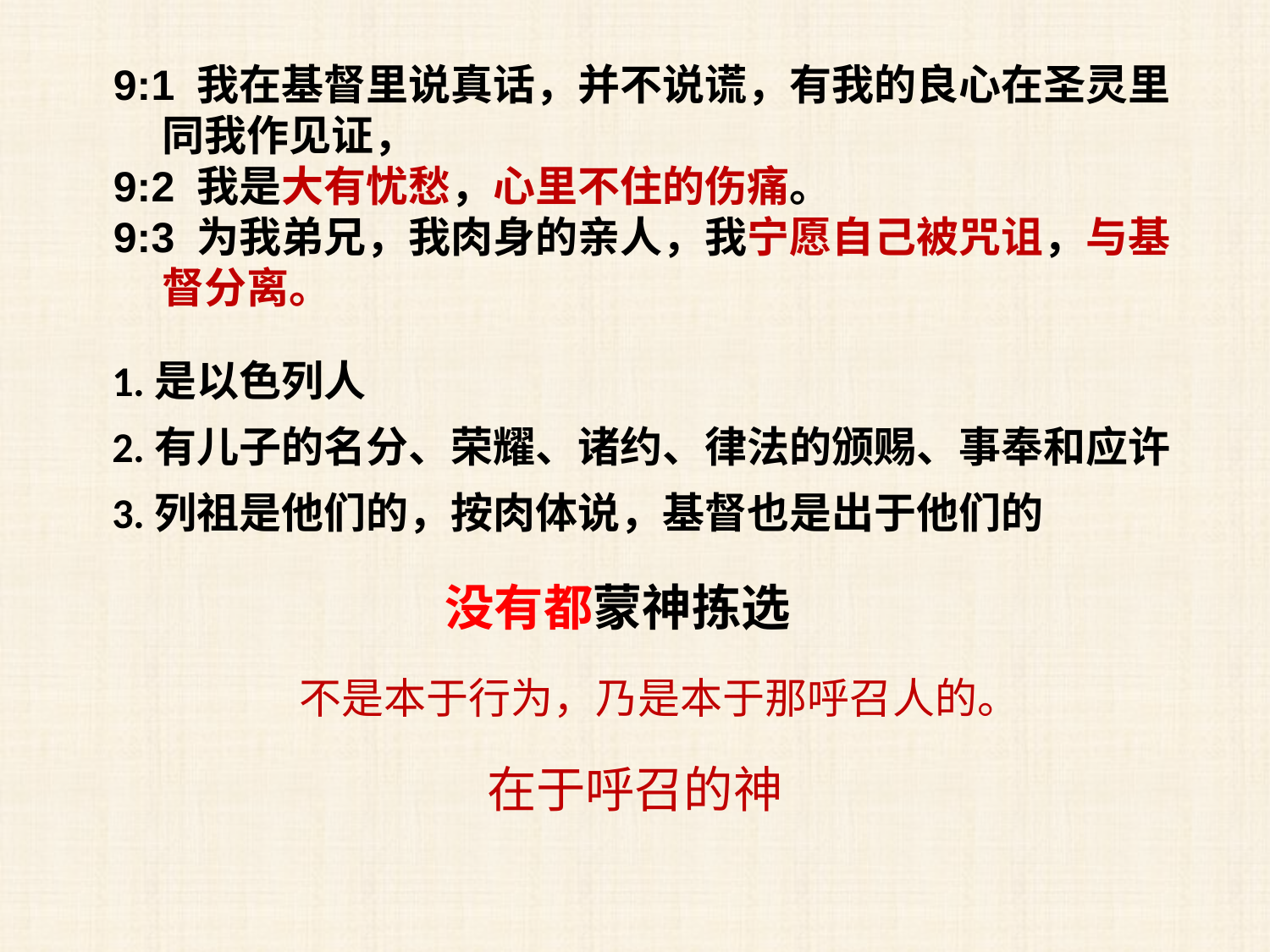

9:1 我在基督里说真话，并不说谎，有我的良心在圣灵里
    同我作见证，
9:2 我是大有忧愁，心里不住的伤痛。
9:3 为我弟兄，我肉身的亲人，我宁愿自己被咒诅，与基
    督分离。
1.是以色列人
2.有儿子的名分、荣耀、诸约、律法的颁赐、事奉和应许
3.列祖是他们的，按肉体说，基督也是出于他们的
没有都蒙神拣选
不是本于行为，乃是本于那呼召人的。
在于呼召的神